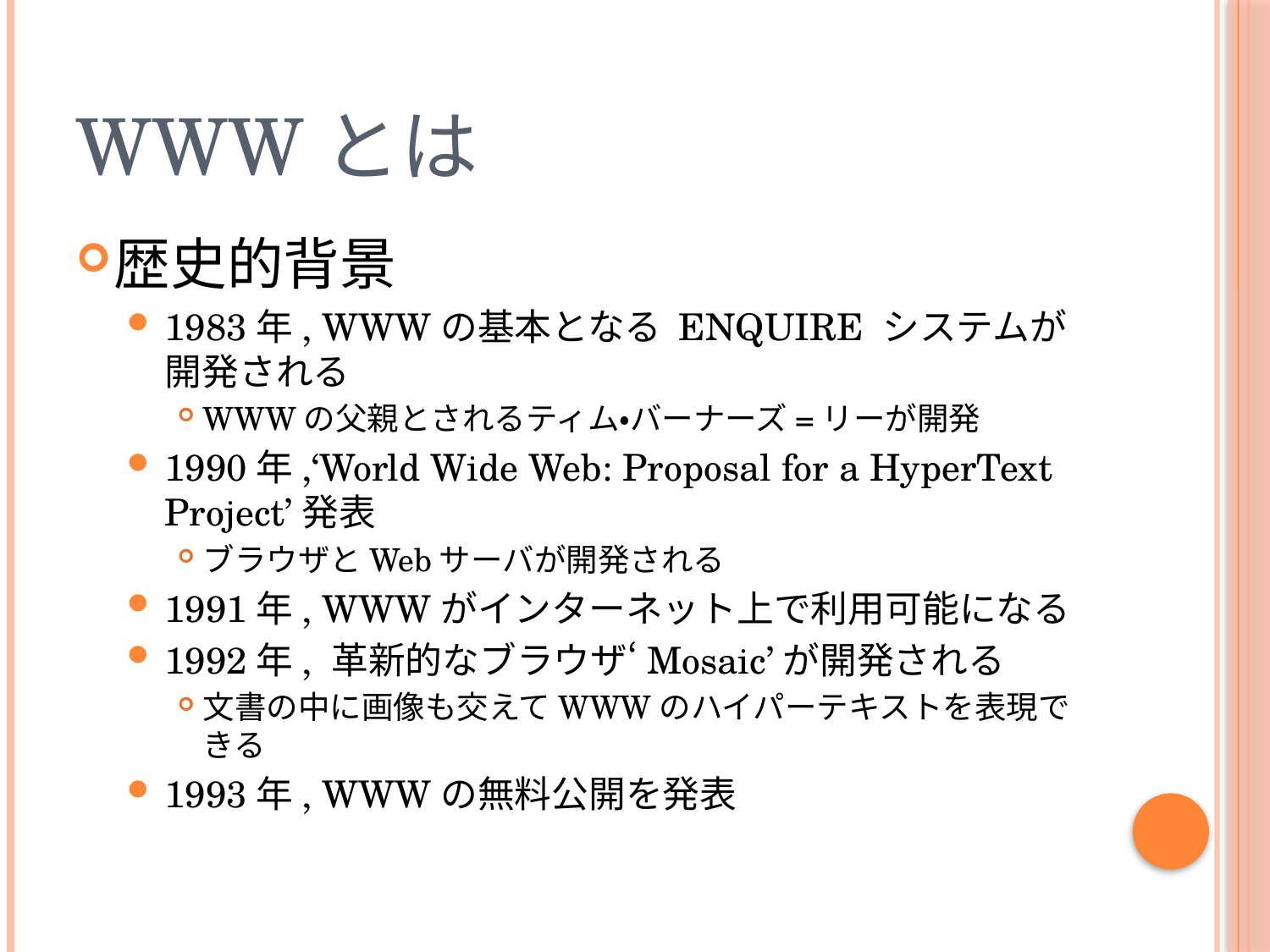

# WWWとは
歴史的背景
1983年, WWWの基本となる ENQUIRE システムが開発される
WWWの父親とされるティム・バーナーズ=リーが開発
1990年,‘World Wide Web: Proposal for a HyperText Project’発表
ブラウザとWebサーバが開発される
1991年, WWWがインターネット上で利用可能になる
1992年, 革新的なブラウザ‘Mosaic’が開発される
文書の中に画像も交えてWWWのハイパーテキストを表現できる
1993年, WWWの無料公開を発表